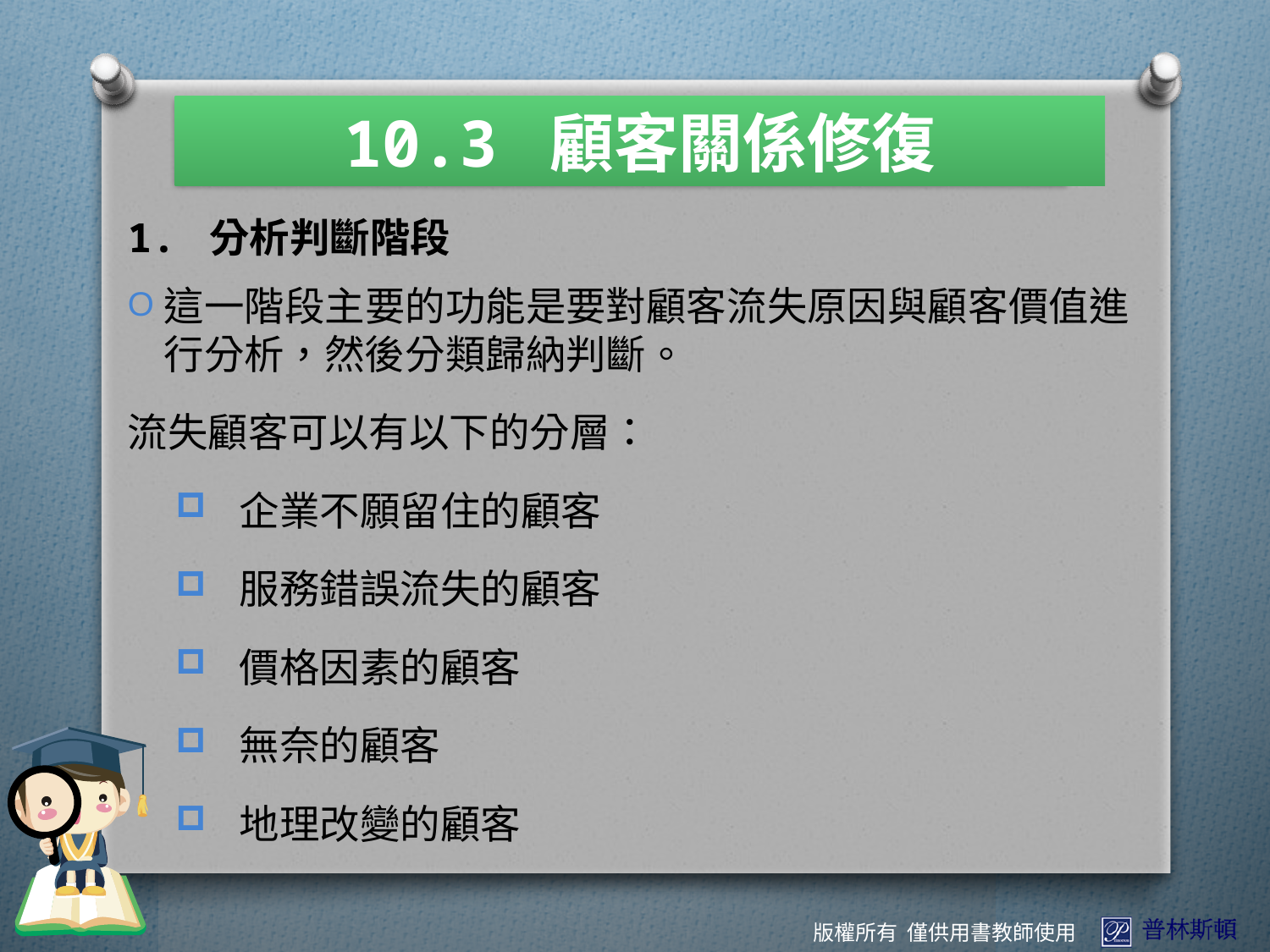

10.3 顧客關係修復
1. 分析判斷階段
這一階段主要的功能是要對顧客流失原因與顧客價值進行分析，然後分類歸納判斷。
流失顧客可以有以下的分層：
  企業不願留住的顧客
  服務錯誤流失的顧客
  價格因素的顧客
  無奈的顧客
  地理改變的顧客